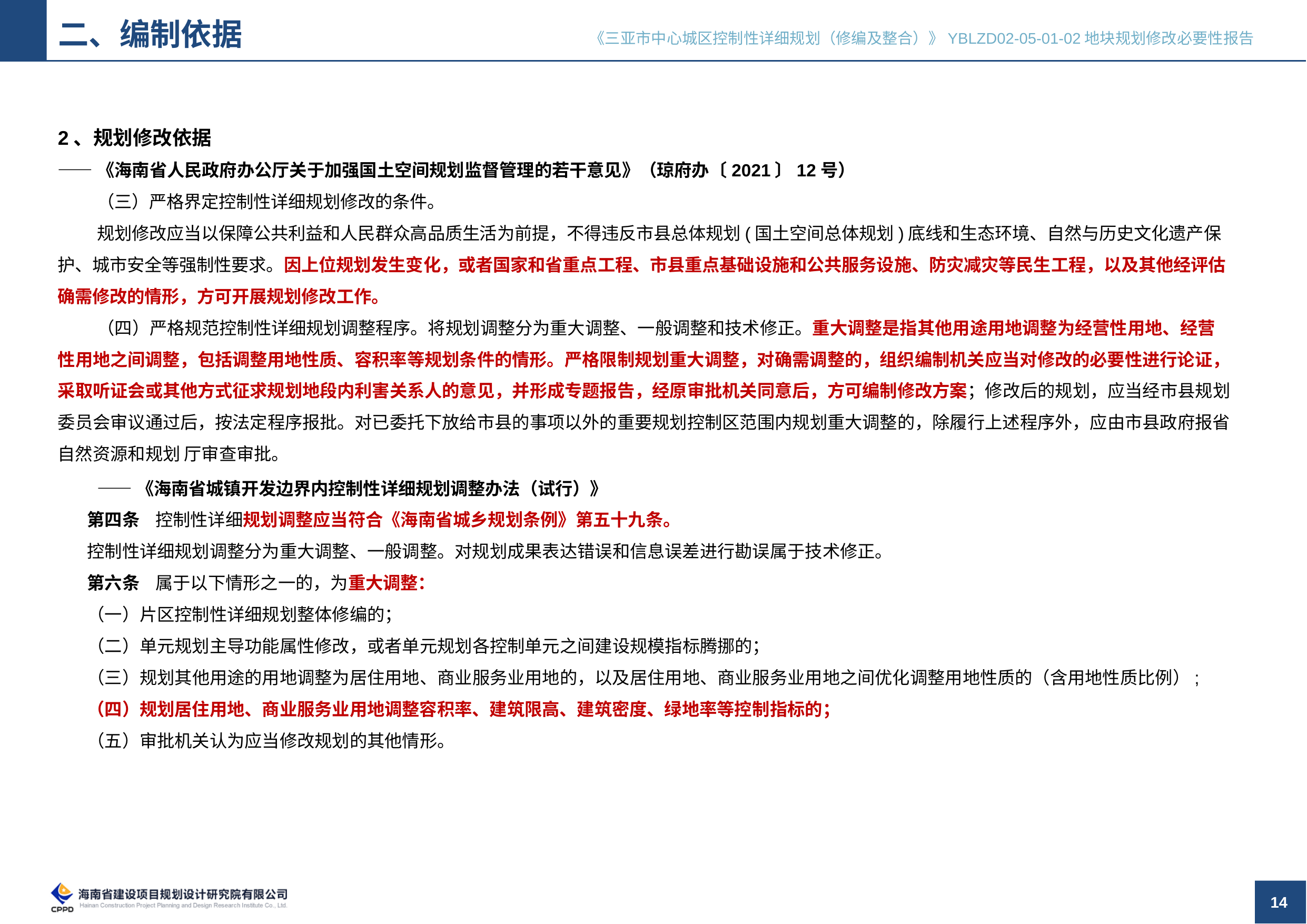

二、编制依据
二、编制依据
二、编制依据
2、规划修改依据
——《海南省人民政府办公厅关于加强国土空间规划监督管理的若干意见》（琼府办〔2021〕12号）
（三）严格界定控制性详细规划修改的条件。
规划修改应当以保障公共利益和人民群众高品质生活为前提，不得违反市县总体规划(国土空间总体规划)底线和生态环境、自然与历史文化遗产保护、城市安全等强制性要求。因上位规划发生变化，或者国家和省重点工程、市县重点基础设施和公共服务设施、防灾减灾等民生工程，以及其他经评估确需修改的情形，方可开展规划修改工作。
（四）严格规范控制性详细规划调整程序。将规划调整分为重大调整、一般调整和技术修正。重大调整是指其他用途用地调整为经营性用地、经营性用地之间调整，包括调整用地性质、容积率等规划条件的情形。严格限制规划重大调整，对确需调整的，组织编制机关应当对修改的必要性进行论证，采取听证会或其他方式征求规划地段内利害关系人的意见，并形成专题报告，经原审批机关同意后，方可编制修改方案；修改后的规划，应当经市县规划委员会审议通过后，按法定程序报批。对已委托下放给市县的事项以外的重要规划控制区范围内规划重大调整的，除履行上述程序外，应由市县政府报省自然资源和规划 厅审查审批。
——《海南省城镇开发边界内控制性详细规划调整办法（试行）》
第四条    控制性详细规划调整应当符合《海南省城乡规划条例》第五十九条。
控制性详细规划调整分为重大调整、一般调整。对规划成果表达错误和信息误差进行勘误属于技术修正。
第六条    属于以下情形之一的，为重大调整：
（一）片区控制性详细规划整体修编的；
（二）单元规划主导功能属性修改，或者单元规划各控制单元之间建设规模指标腾挪的；
（三）规划其他用途的用地调整为居住用地、商业服务业用地的，以及居住用地、商业服务业用地之间优化调整用地性质的（含用地性质比例）;
（四）规划居住用地、商业服务业用地调整容积率、建筑限高、建筑密度、绿地率等控制指标的；
（五）审批机关认为应当修改规划的其他情形。

14